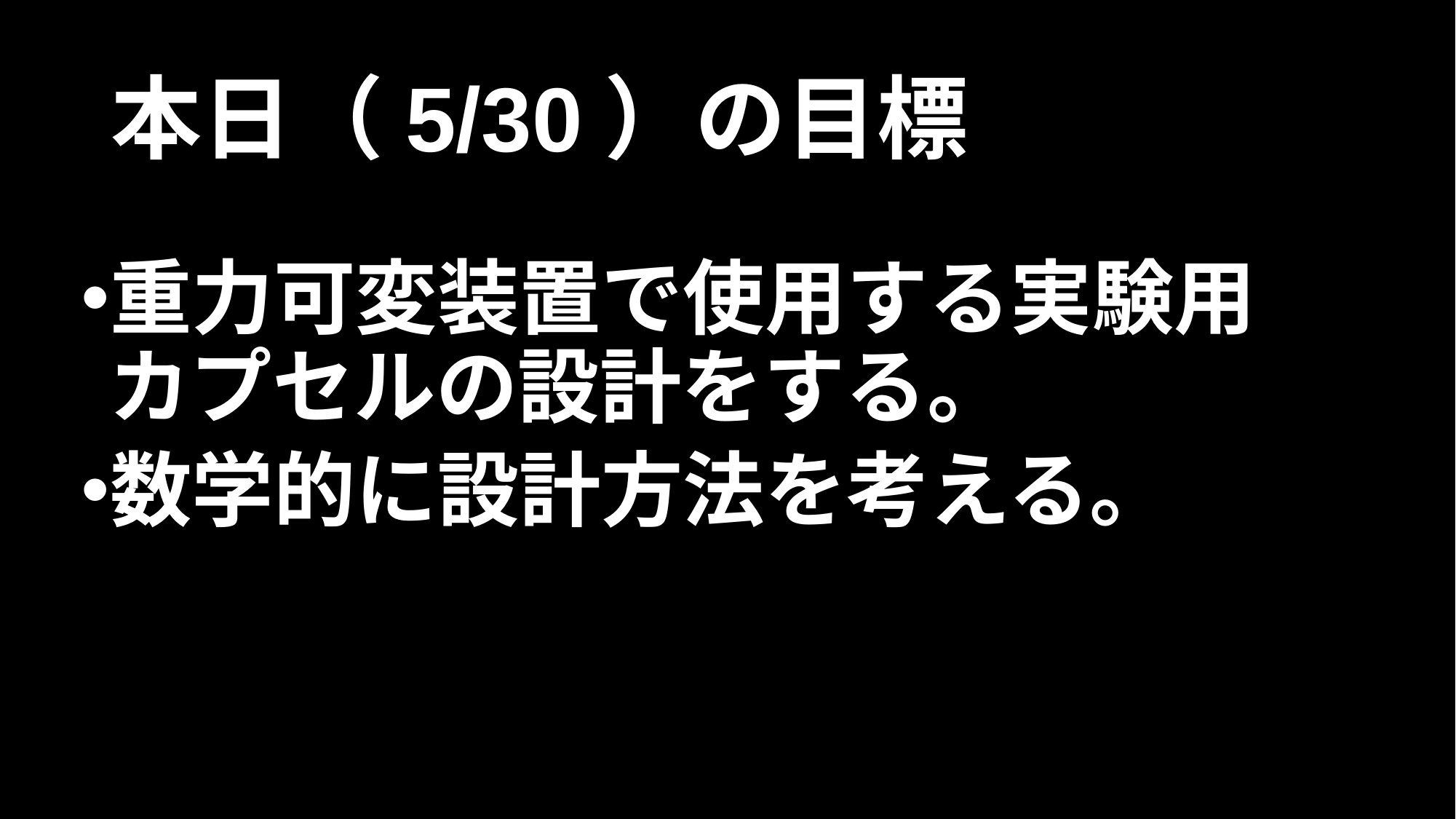

# 本日（5/30）の目標
重力可変装置で使用する実験用カプセルの設計をする。
数学的に設計方法を考える。